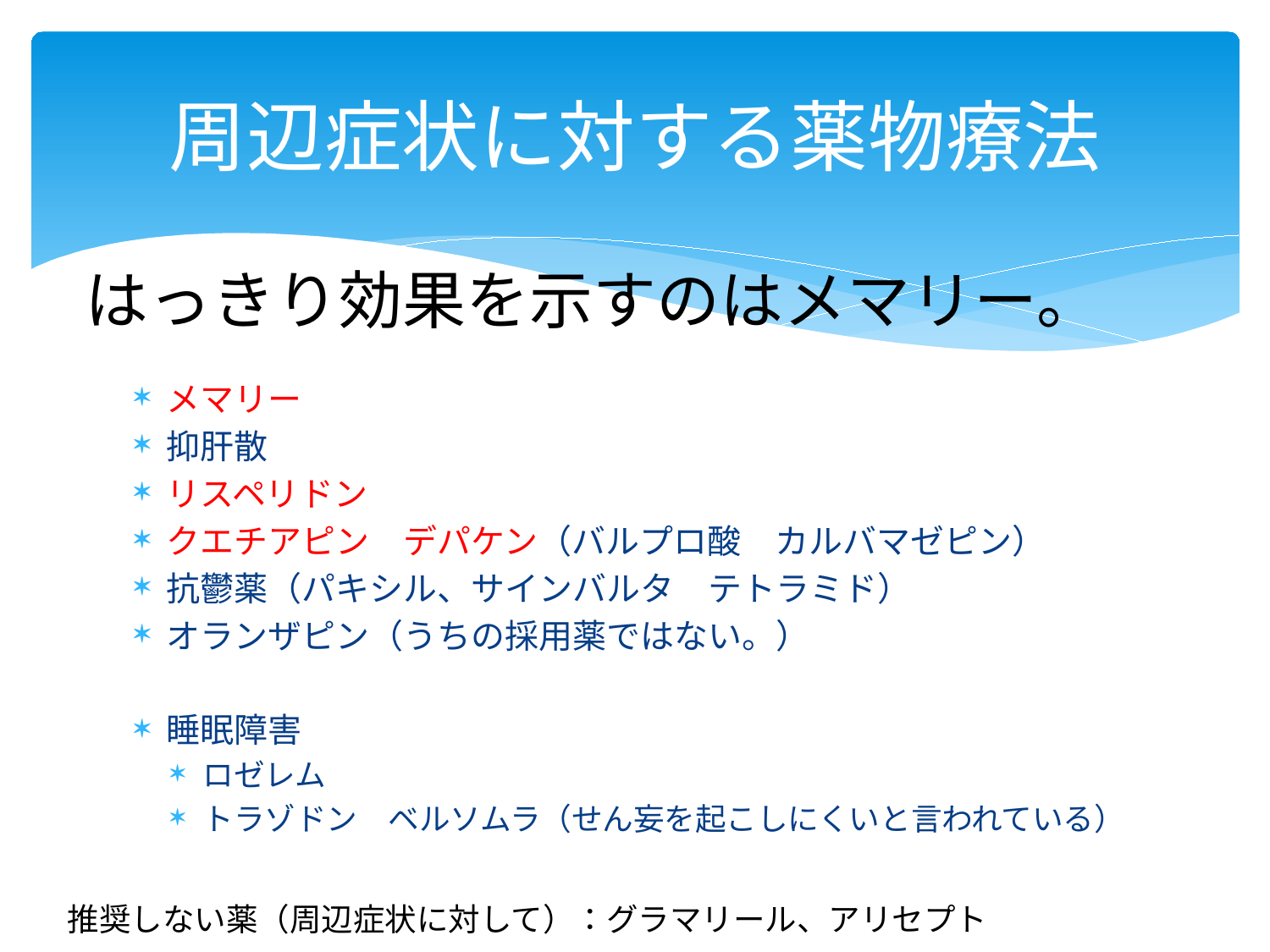

# 周辺症状に対する薬物療法
はっきり効果を示すのはメマリー。
メマリー
抑肝散
リスペリドン
クエチアピン　デパケン（バルプロ酸　カルバマゼピン）
抗鬱薬（パキシル、サインバルタ　テトラミド）
オランザピン（うちの採用薬ではない。）

睡眠障害
ロゼレム
トラゾドン　ベルソムラ（せん妄を起こしにくいと言われている）

推奨しない薬（周辺症状に対して）：グラマリール、アリセプト